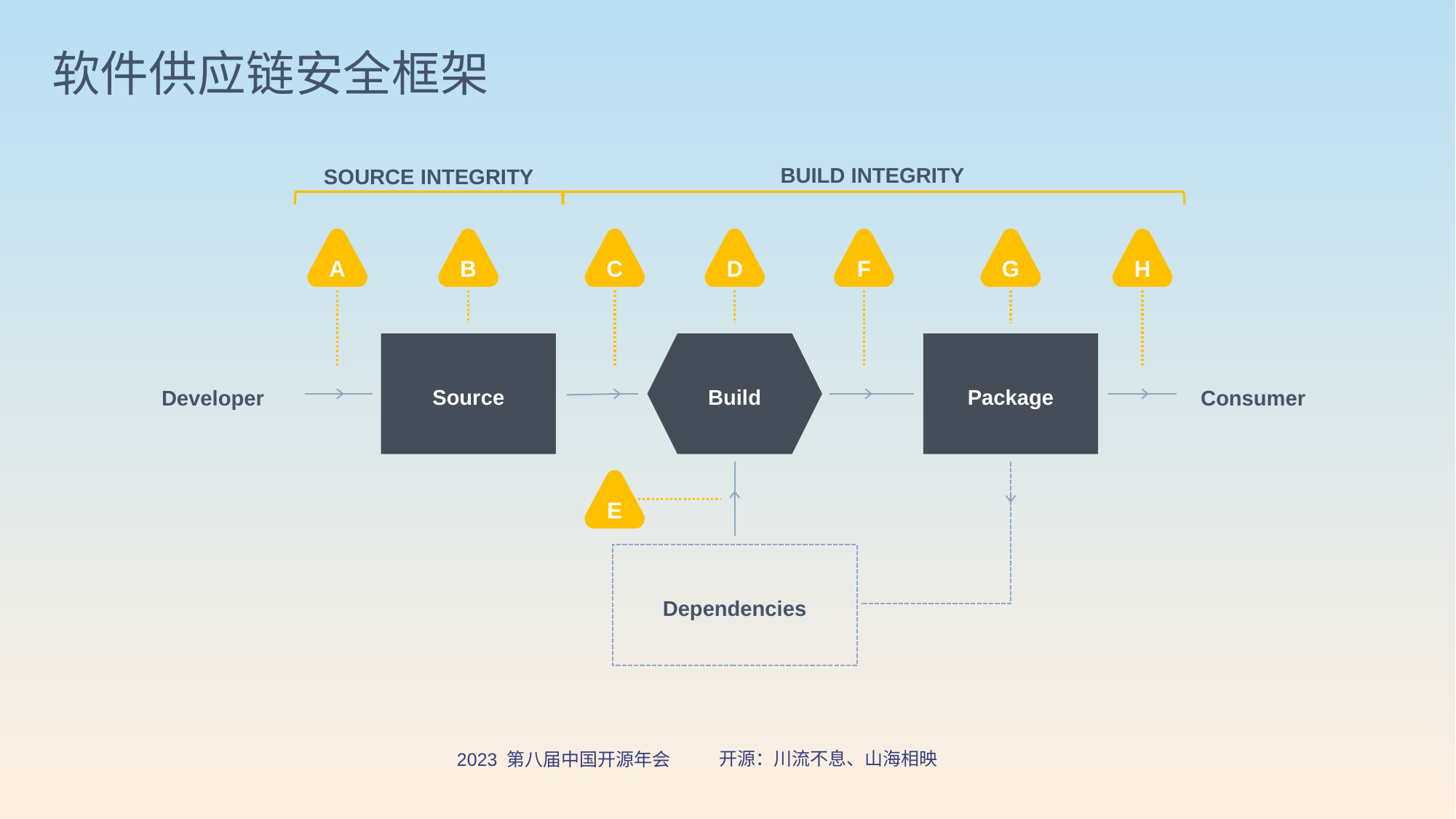

# 软件供应链安全框架

BUILD INTEGRITY
SOURCE INTEGRITY
A
B
C
D
F
G
H
Source
Build
Package
Developer
Consumer
E

Dependencies